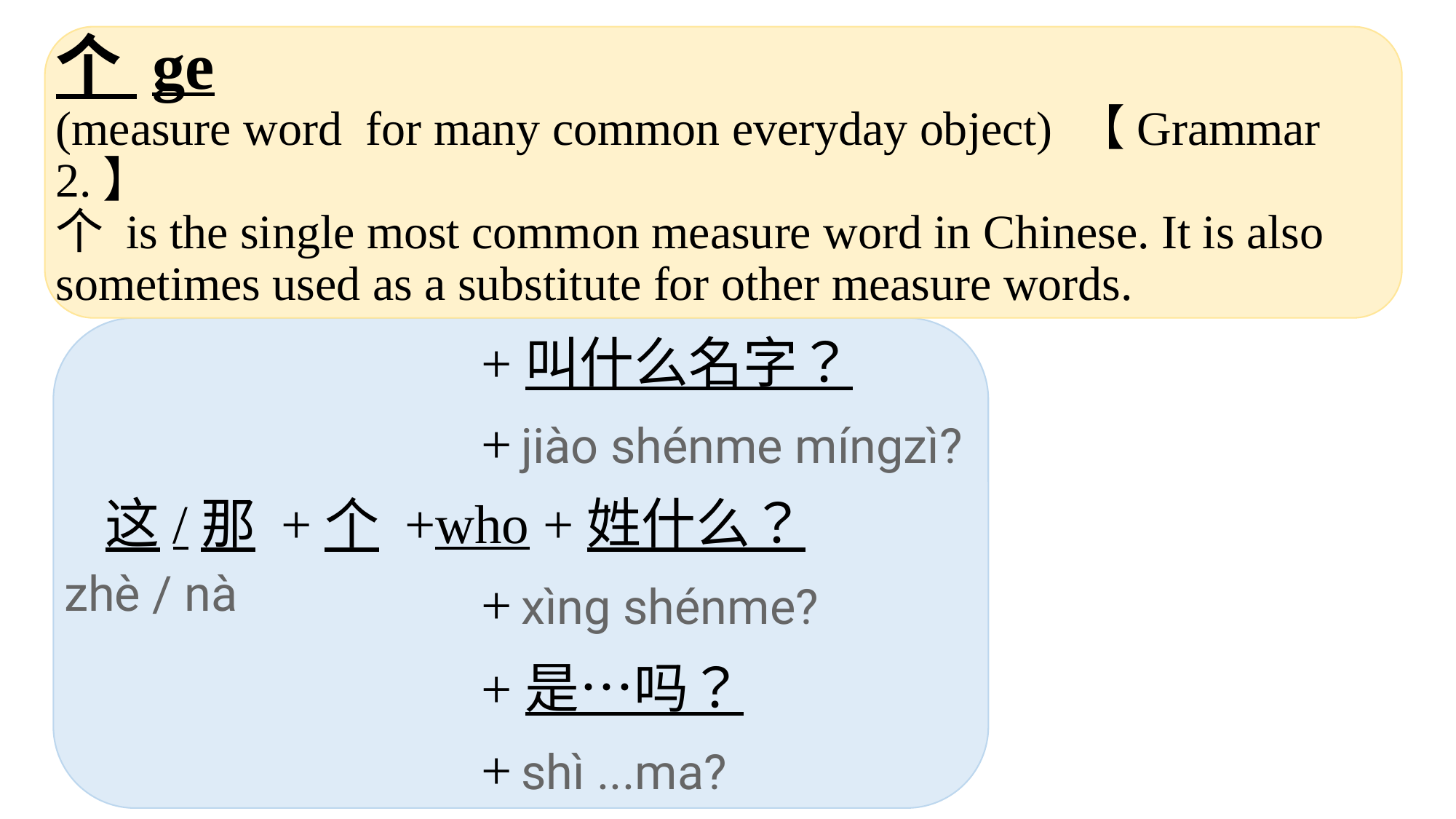

# 个 ge (measure word  for many common everyday object) 【Grammar 2.】 个 is the single most common measure word in Chinese. It is also sometimes used as a substitute for other measure words.

+叫什么名字？
+ jiào shénme míngzì?
这/那 +个 +who +姓什么？
zhè / nà
+ xìng shénme?
+是…吗？
+ shì ...ma?